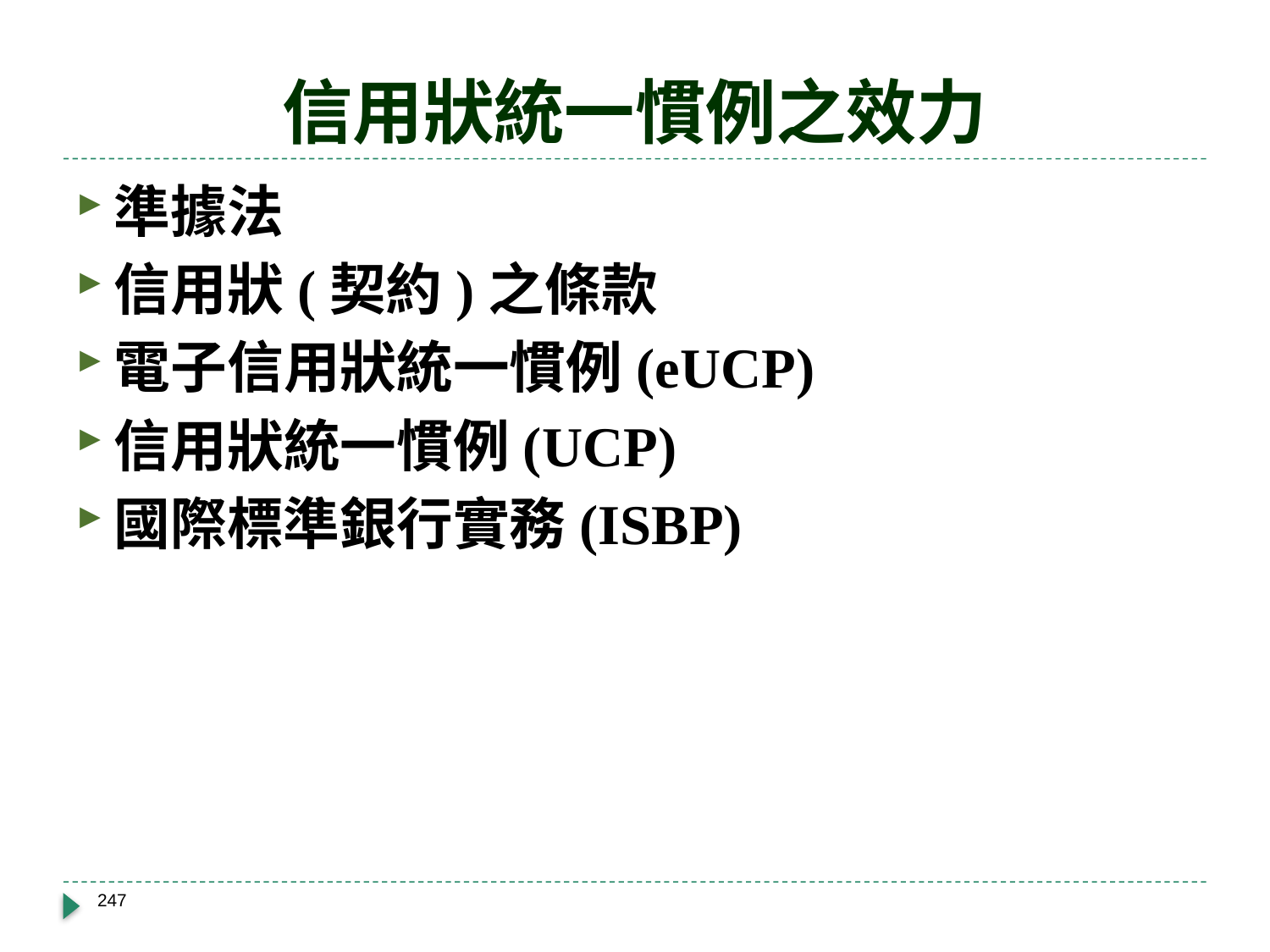

# 信用狀統一慣例之效力
準據法
信用狀(契約)之條款
電子信用狀統一慣例(eUCP)
信用狀統一慣例(UCP)
國際標準銀行實務(ISBP)
247